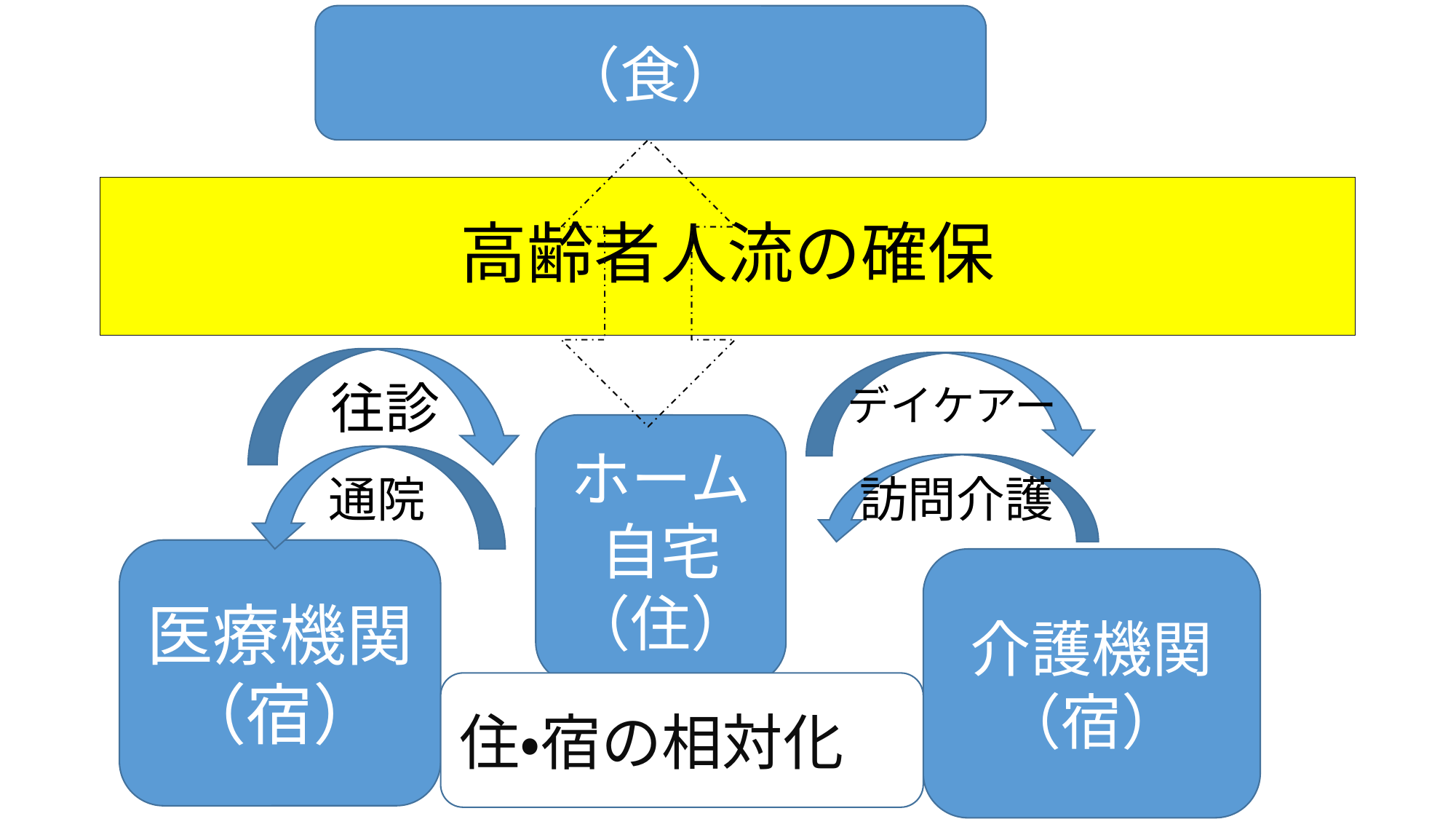

（食）

高齢者人流の確保
往診
デイケアー
ホーム
自宅（住）
通院
訪問介護
医療機関
（宿）
介護機関
（宿）
住・宿の相対化）